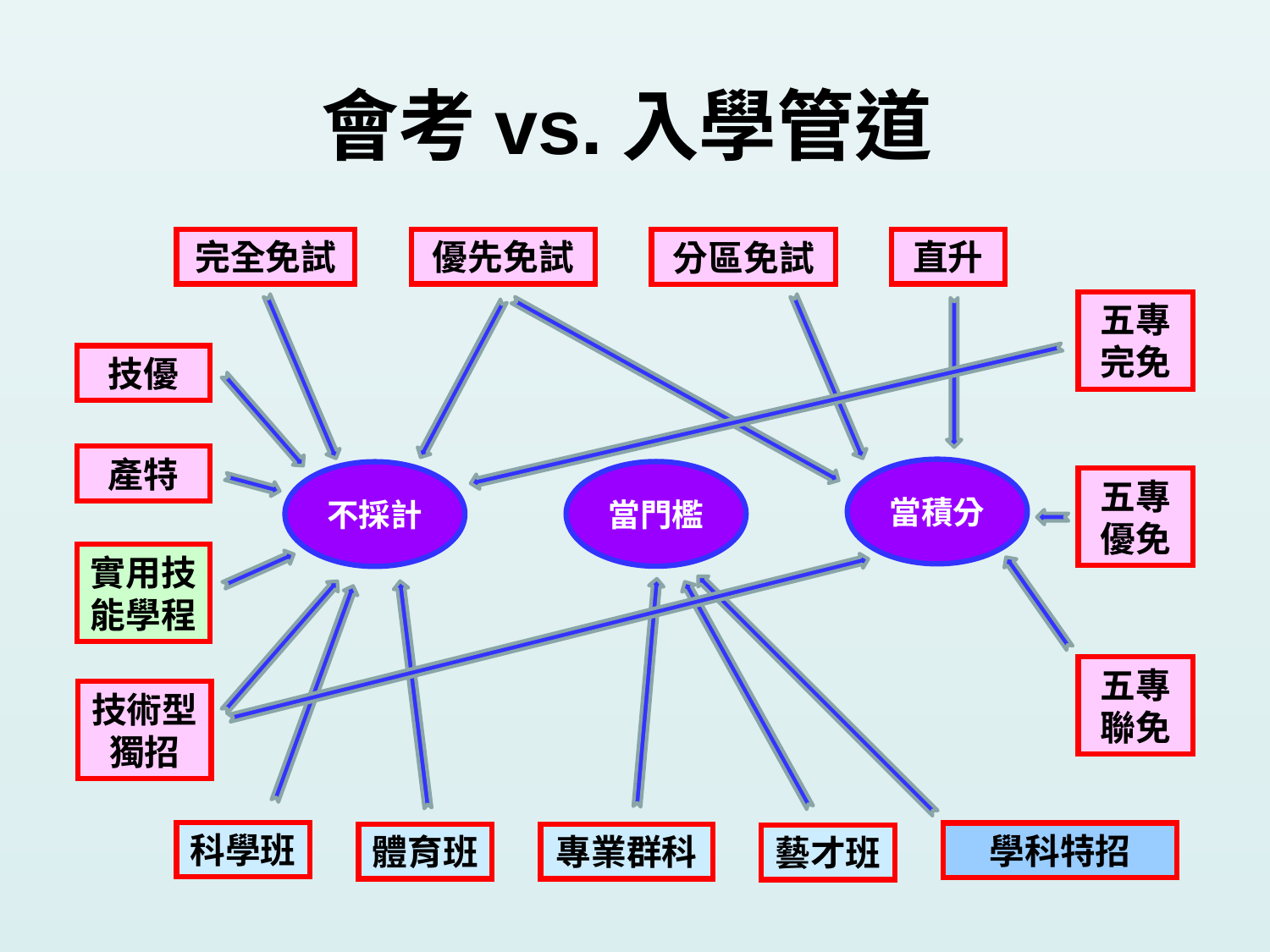

會考vs.入學管道
完全免試
優先免試
直升
分區免試
五專
完免
技優

產特
當積分
當門檻
不採計
五專
優免

實用技能學程

五專
聯免
技術型
獨招

科學班
學科特招
體育班
專業群科
藝才班